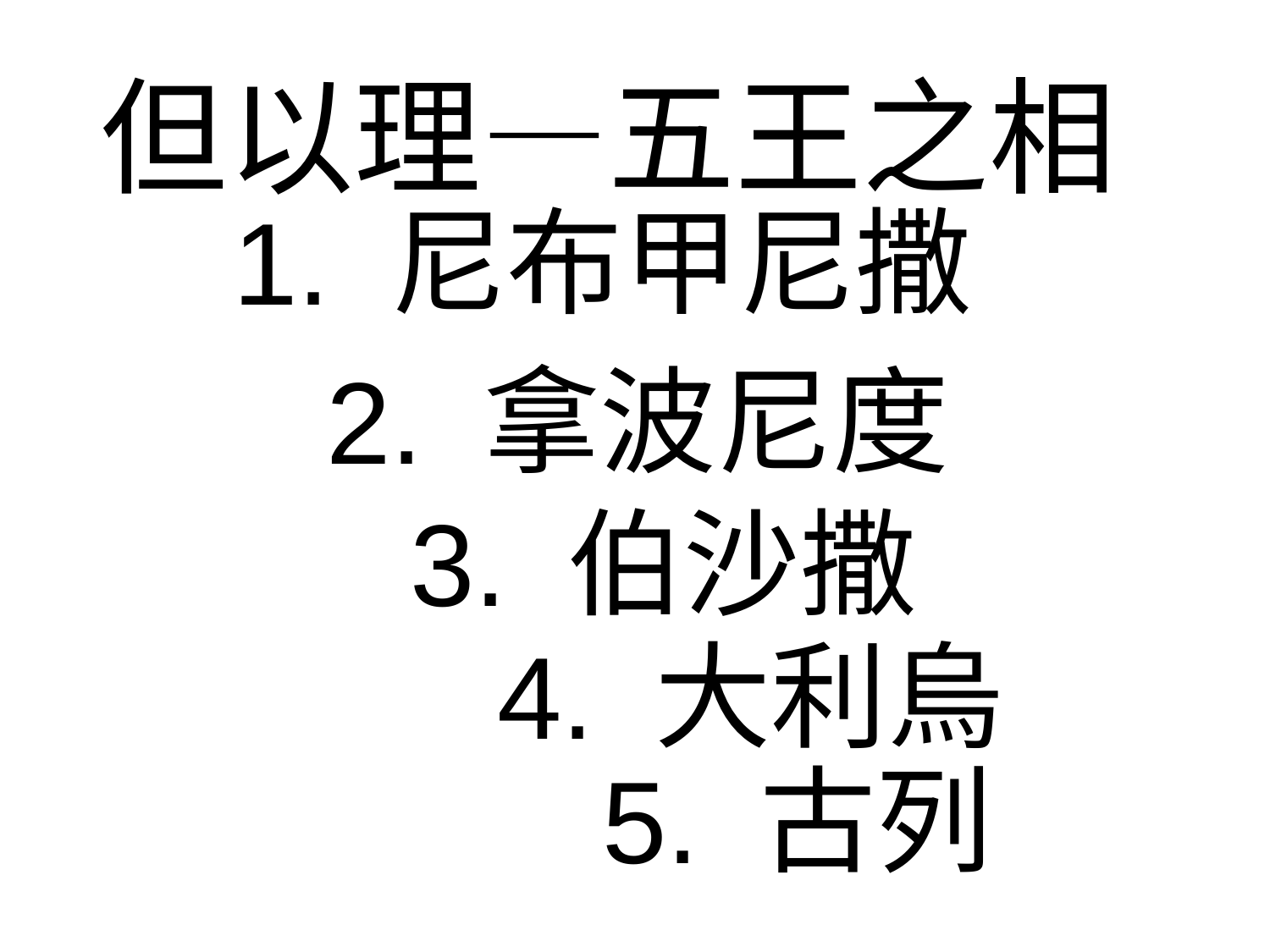

# 但以理—五王之相
1. 尼布甲尼撒
2. 拿波尼度
3. 伯沙撒
4. 大利烏
5. 古列